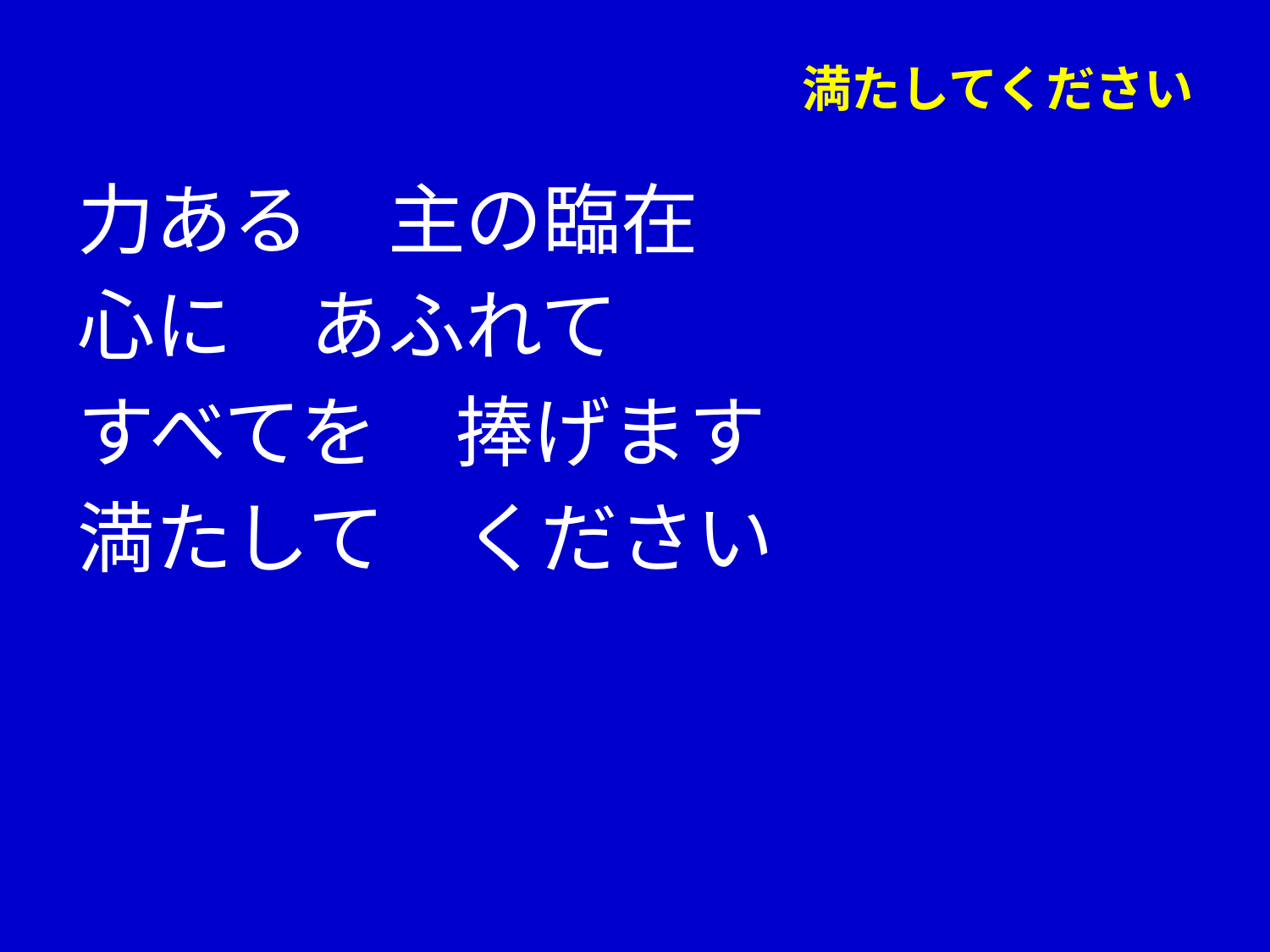

# 満たしてください

力ある　主の臨在
心に　あふれて
すべてを　捧げます
満たして　ください